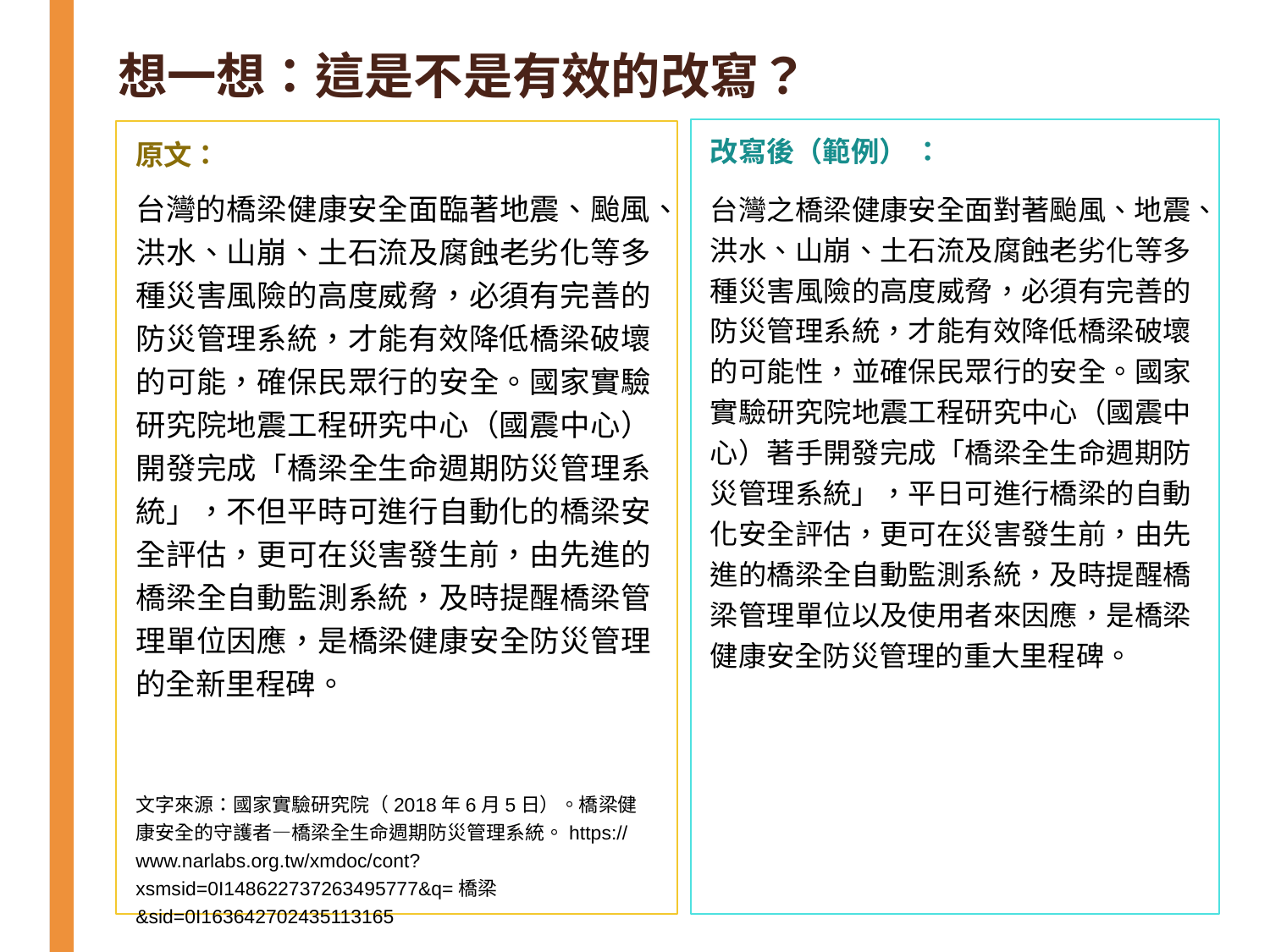

# 想一想：這是不是有效的改寫？

原文：
台灣的橋梁健康安全面臨著地震、颱風、洪水、山崩、土石流及腐蝕老劣化等多種災害風險的高度威脅，必須有完善的防災管理系統，才能有效降低橋梁破壞的可能，確保民眾行的安全。國家實驗研究院地震工程研究中心（國震中心）開發完成「橋梁全生命週期防災管理系統」，不但平時可進行自動化的橋梁安全評估，更可在災害發生前，由先進的橋梁全自動監測系統，及時提醒橋梁管理單位因應，是橋梁健康安全防災管理的全新里程碑。

文字來源：國家實驗研究院（2018年6月5日）。橋梁健康安全的守護者—橋梁全生命週期防災管理系統。https://www.narlabs.org.tw/xmdoc/cont?xsmsid=0I148622737263495777&q=橋梁&sid=0I163642702435113165
改寫後（範例） ：
台灣之橋梁健康安全面對著颱風、地震、洪水、山崩、土石流及腐蝕老劣化等多種災害風險的高度威脅，必須有完善的防災管理系統，才能有效降低橋梁破壞的可能性，並確保民眾行的安全。國家實驗研究院地震工程研究中心（國震中心）著手開發完成「橋梁全生命週期防災管理系統」，平日可進行橋梁的自動化安全評估，更可在災害發生前，由先進的橋梁全自動監測系統，及時提醒橋梁管理單位以及使用者來因應，是橋梁健康安全防災管理的重大里程碑。
51